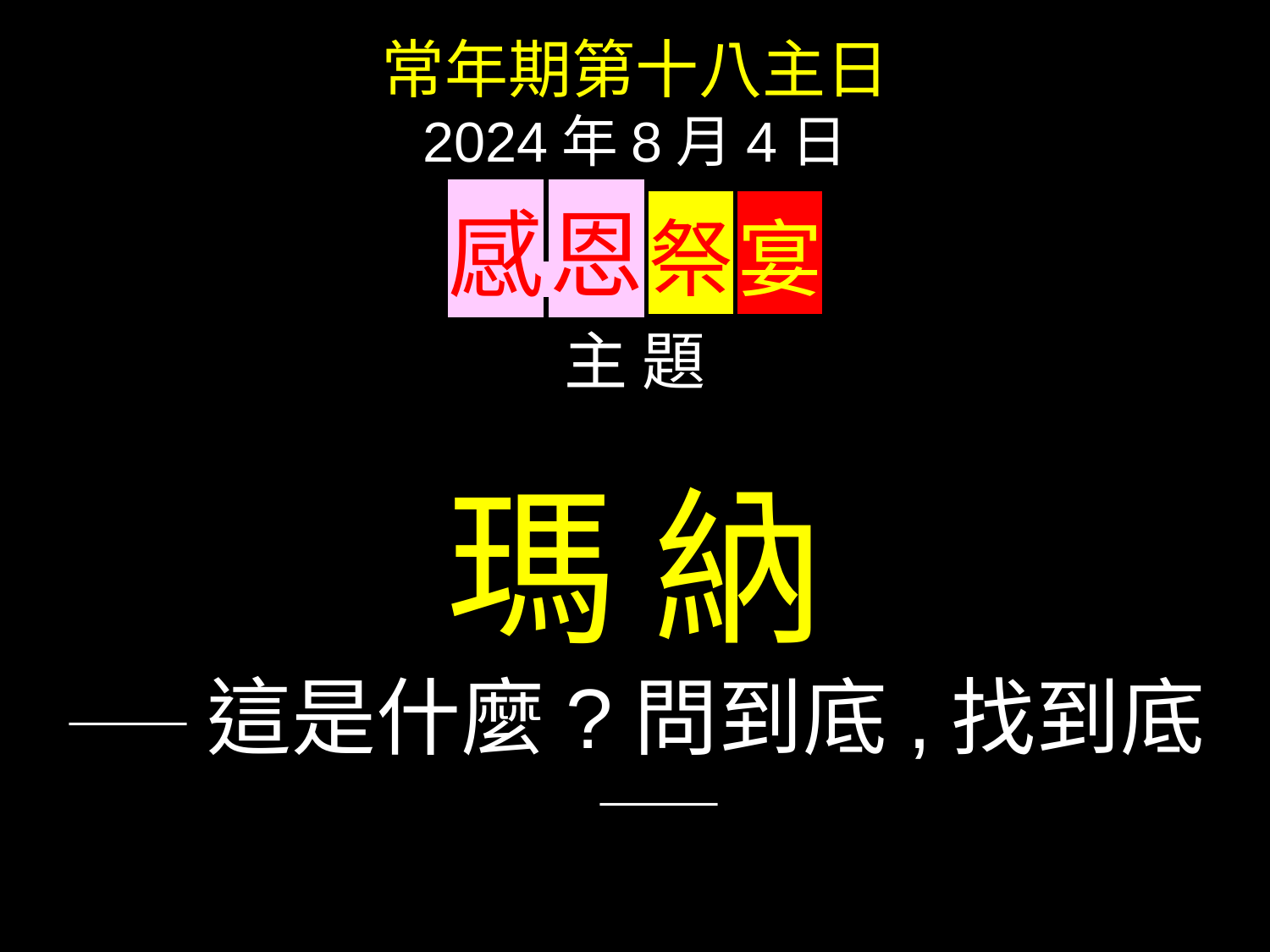

常年期第十八主日
2024年8月4日
感 恩 祭 宴

主 題
瑪 納
——這是什麼?問到底,找到底——